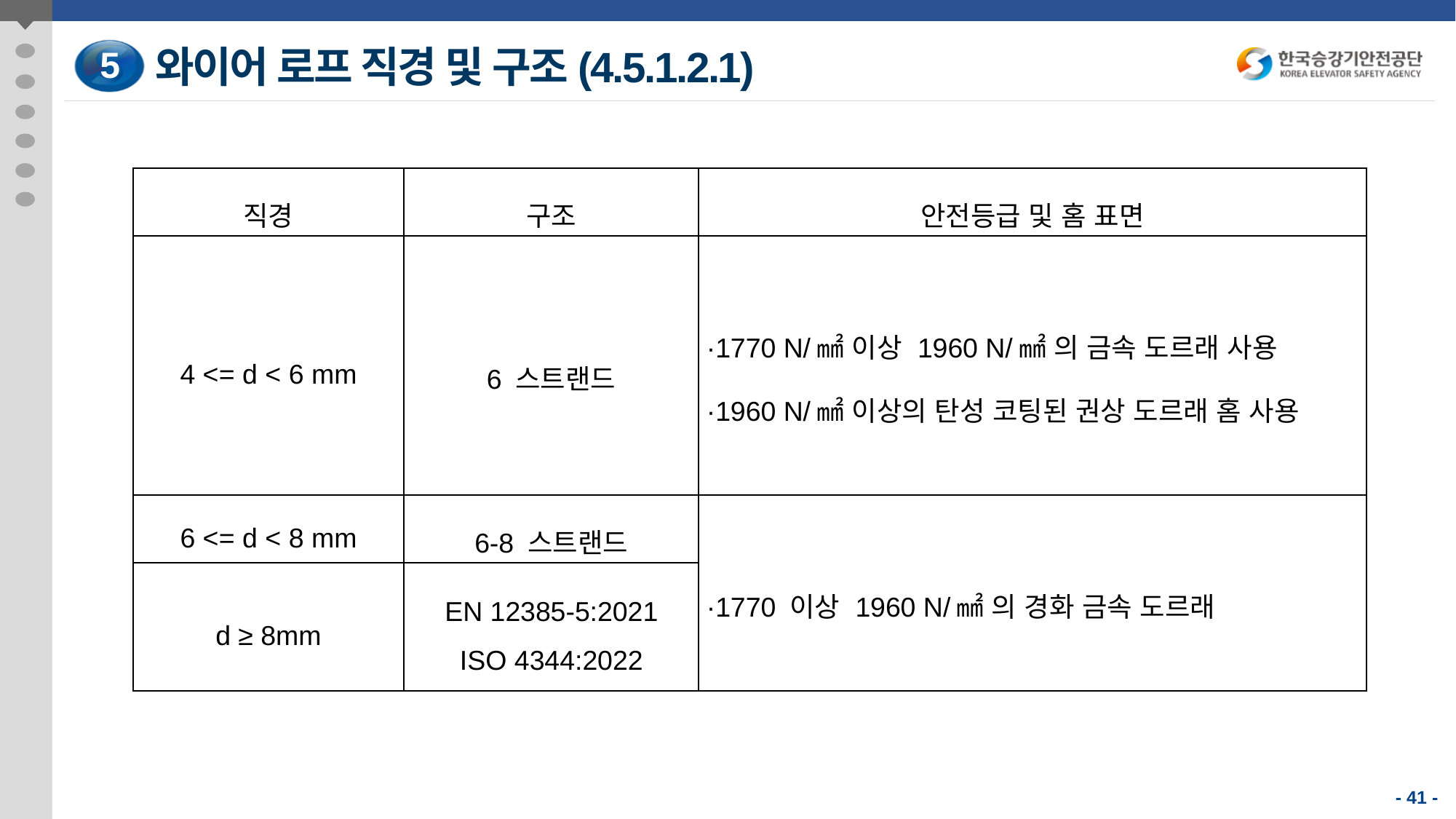

와이어 로프 직경 및 구조(4.5.1.2.1)
5
| 직경 | 구조 | 안전등급 및 홈 표면 |
| --- | --- | --- |
| 4 <= d < 6 mm | 6 스트랜드 | ·1770 N/㎟ 이상 1960 N/㎟ 의 금속 도르래 사용 ·1960 N/㎟ 이상의 탄성 코팅된 권상 도르래 홈 사용 |
| 6 <= d < 8 mm | 6-8 스트랜드 | ·1770 이상 1960 N/㎟ 의 경화 금속 도르래 |
| d ≥ 8mm | EN 12385-5:2021 ISO 4344:2022 |  |